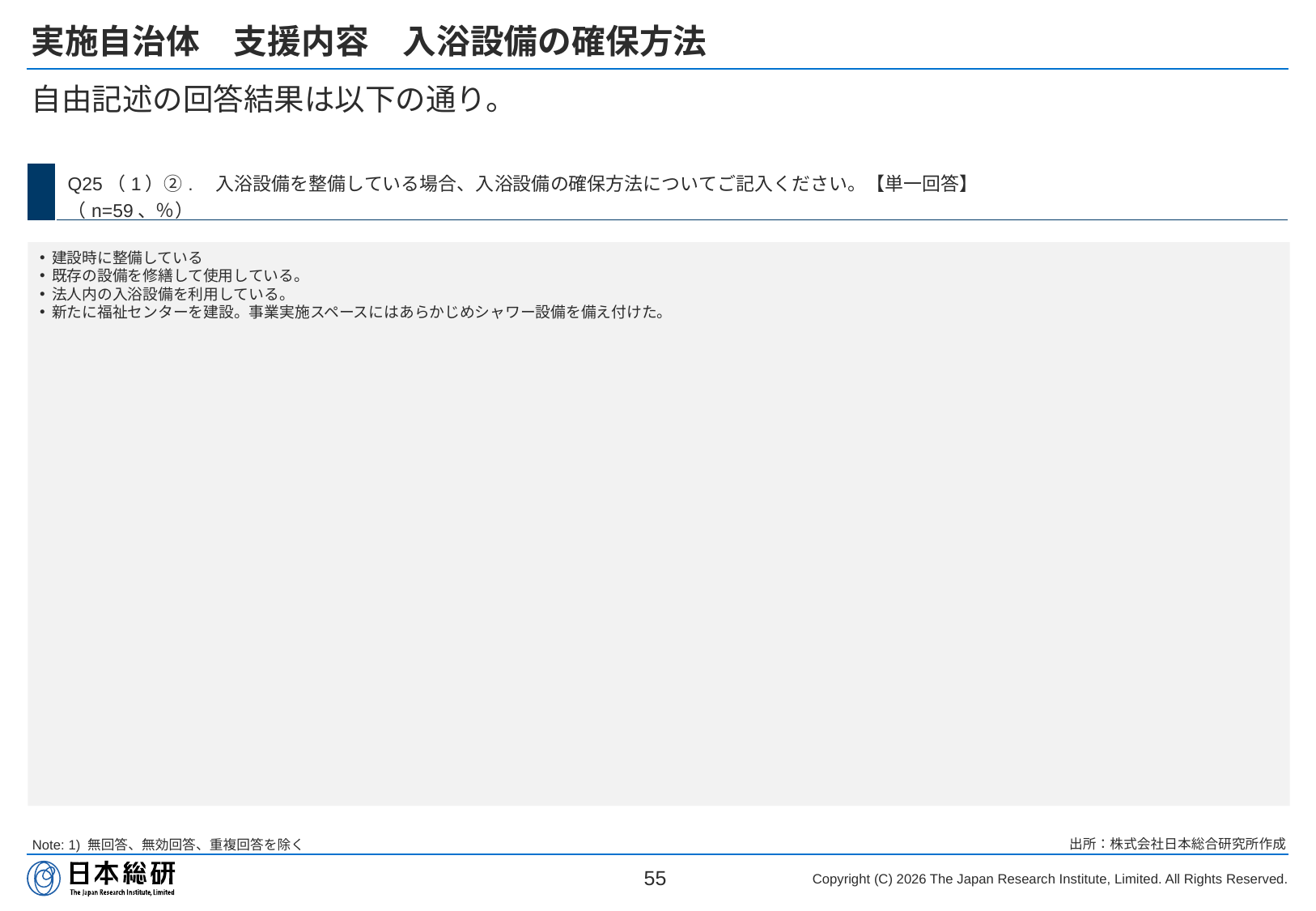

# 実施自治体　支援内容　入浴設備の確保方法
自由記述の回答結果は以下の通り。
|  | Q25（1）②.　入浴設備を整備している場合、入浴設備の確保方法についてご記入ください。【単一回答】 （n=59、％） |
| --- | --- |
建設時に整備している
既存の設備を修繕して使用している。
法人内の入浴設備を利用している。
新たに福祉センターを建設。事業実施スペースにはあらかじめシャワー設備を備え付けた。
出所：株式会社日本総合研究所作成
Note: 1) 無回答、無効回答、重複回答を除く